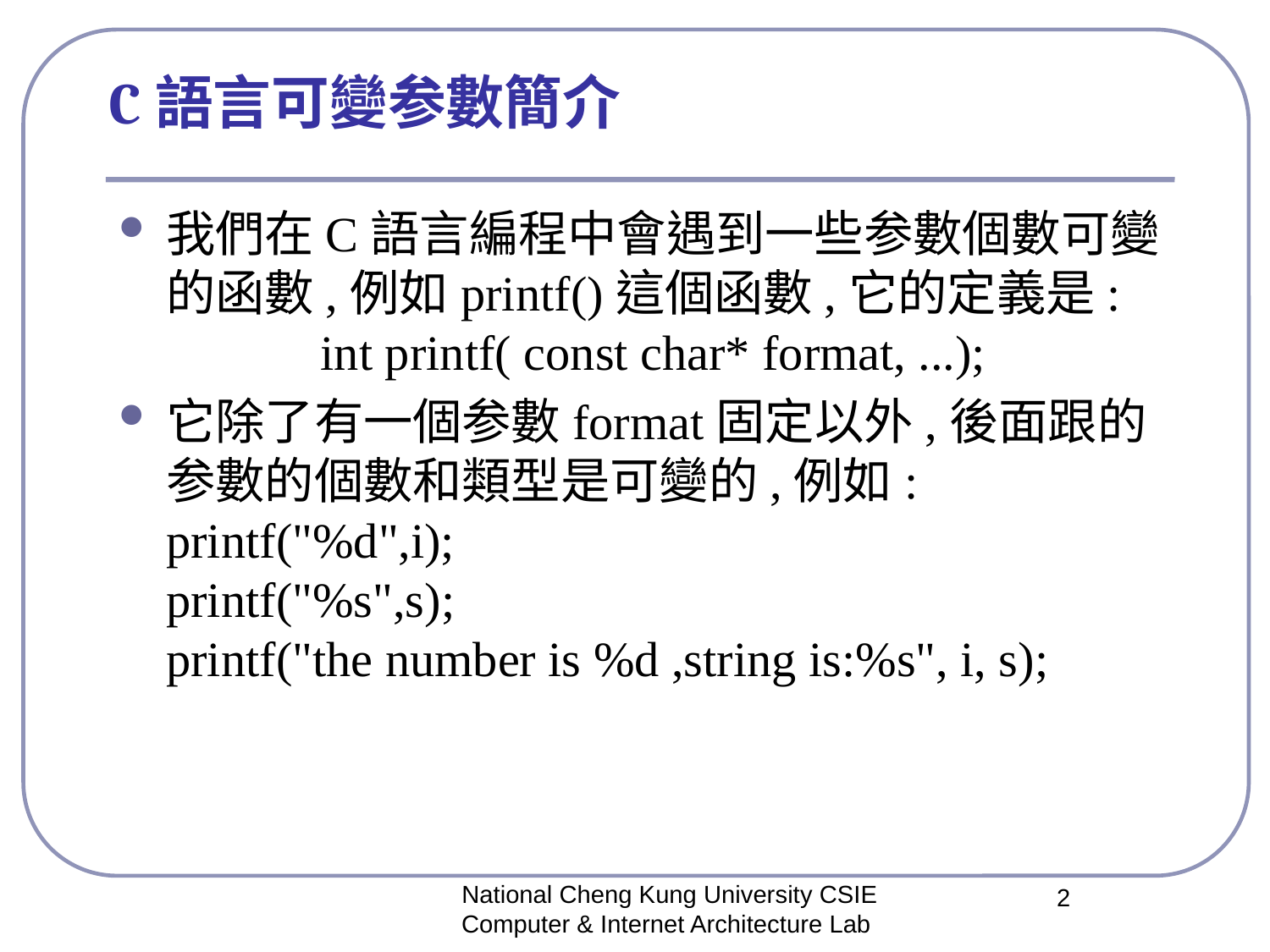

# C語言可變参數簡介
我們在C語言編程中會遇到一些参數個數可變的函數,例如printf()這個函數,它的定義是:
　    　int printf( const char* format, ...);
它除了有一個参數format固定以外,後面跟的参數的個數和類型是可變的,例如: 
printf("%d",i); 
printf("%s",s); 
printf("the number is %d ,string is:%s", i, s);

National Cheng Kung University CSIE Computer & Internet Architecture Lab
2